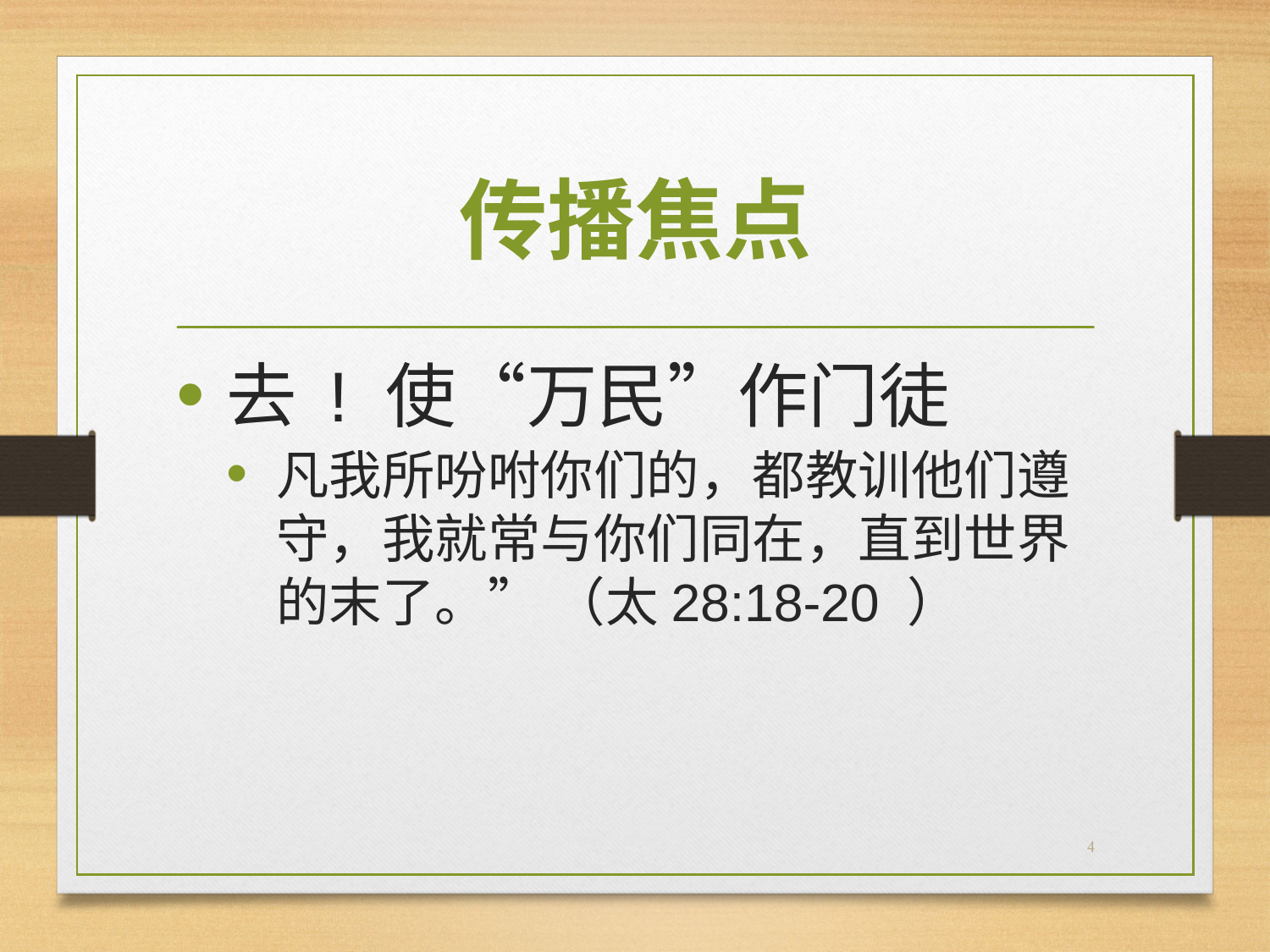

# 传播焦点
去 ! 使“万民”作门徒
凡我所吩咐你们的，都教训他们遵守，我就常与你们同在，直到世界的末了。” （太28:18-20 ）
4